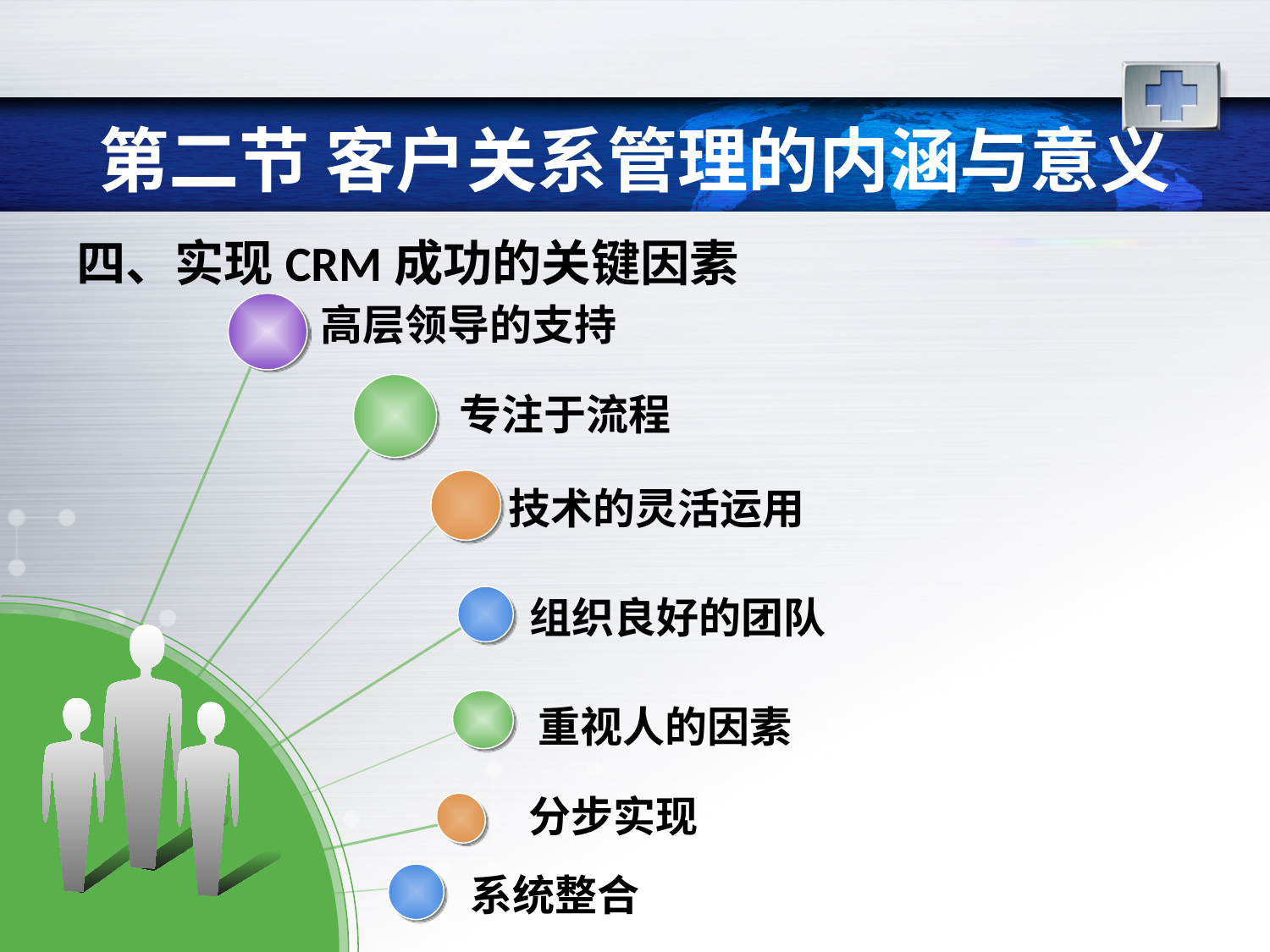

# 第二节 客户关系管理的内涵与意义
四、实现CRM成功的关键因素
高层领导的支持

专注于流程

组织良好的团队

重视人的因素

分步实现

系统整合

技术的灵活运用